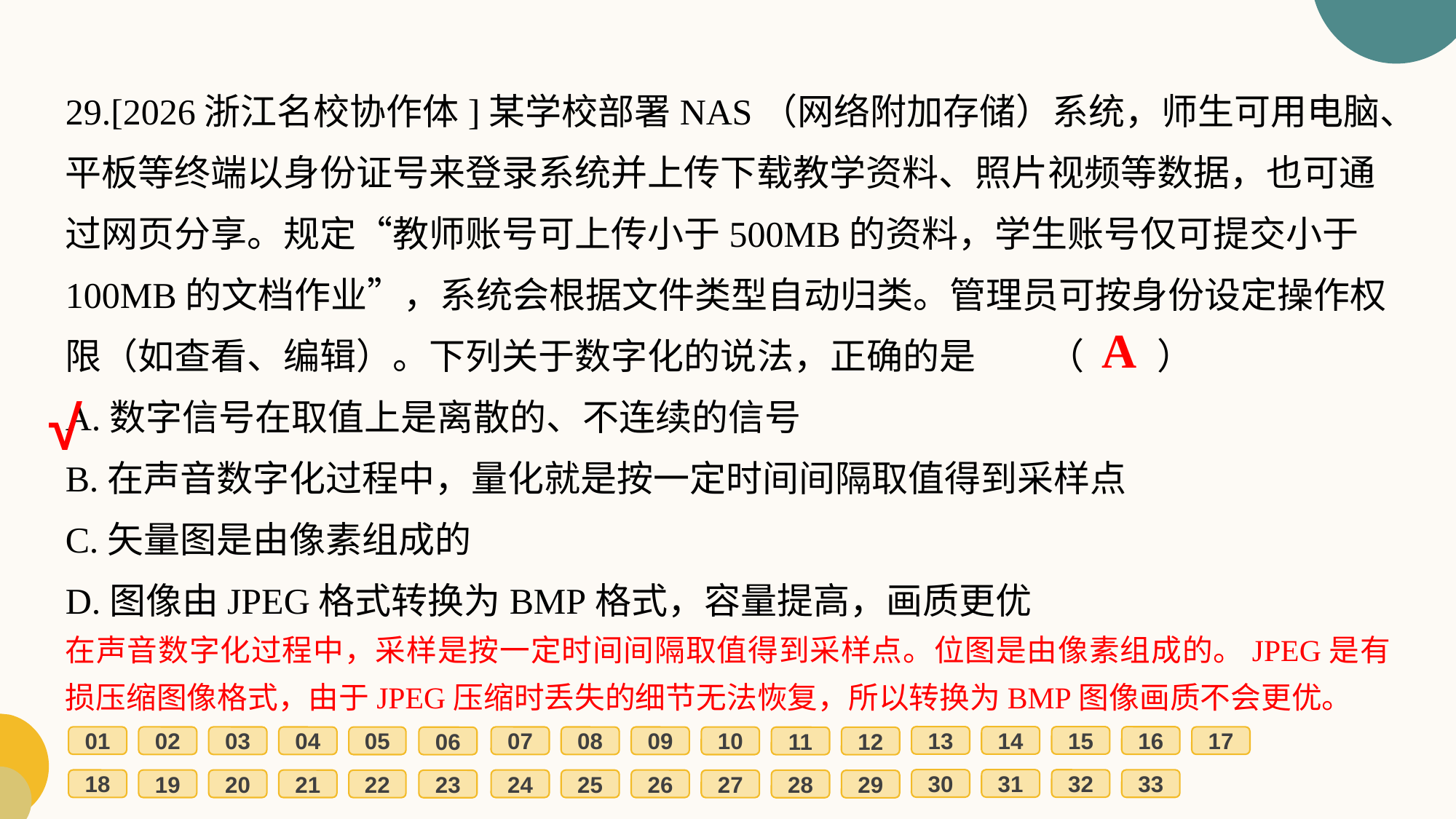

29.[2026浙江名校协作体]某学校部署NAS（网络附加存储）系统，师生可用电脑、平板等终端以身份证号来登录系统并上传下载教学资料、照片视频等数据，也可通过网页分享。规定“教师账号可上传小于500MB的资料，学生账号仅可提交小于100MB的文档作业”，系统会根据文件类型自动归类。管理员可按身份设定操作权限（如查看、编辑）。下列关于数字化的说法，正确的是	（　　）
A.数字信号在取值上是离散的、不连续的信号
B.在声音数字化过程中，量化就是按一定时间间隔取值得到采样点
C.矢量图是由像素组成的
D.图像由JPEG格式转换为BMP格式，容量提高，画质更优
A
√
在声音数字化过程中，采样是按一定时间间隔取值得到采样点。位图是由像素组成的。JPEG是有损压缩图像格式，由于JPEG压缩时丢失的细节无法恢复，所以转换为BMP图像画质不会更优。